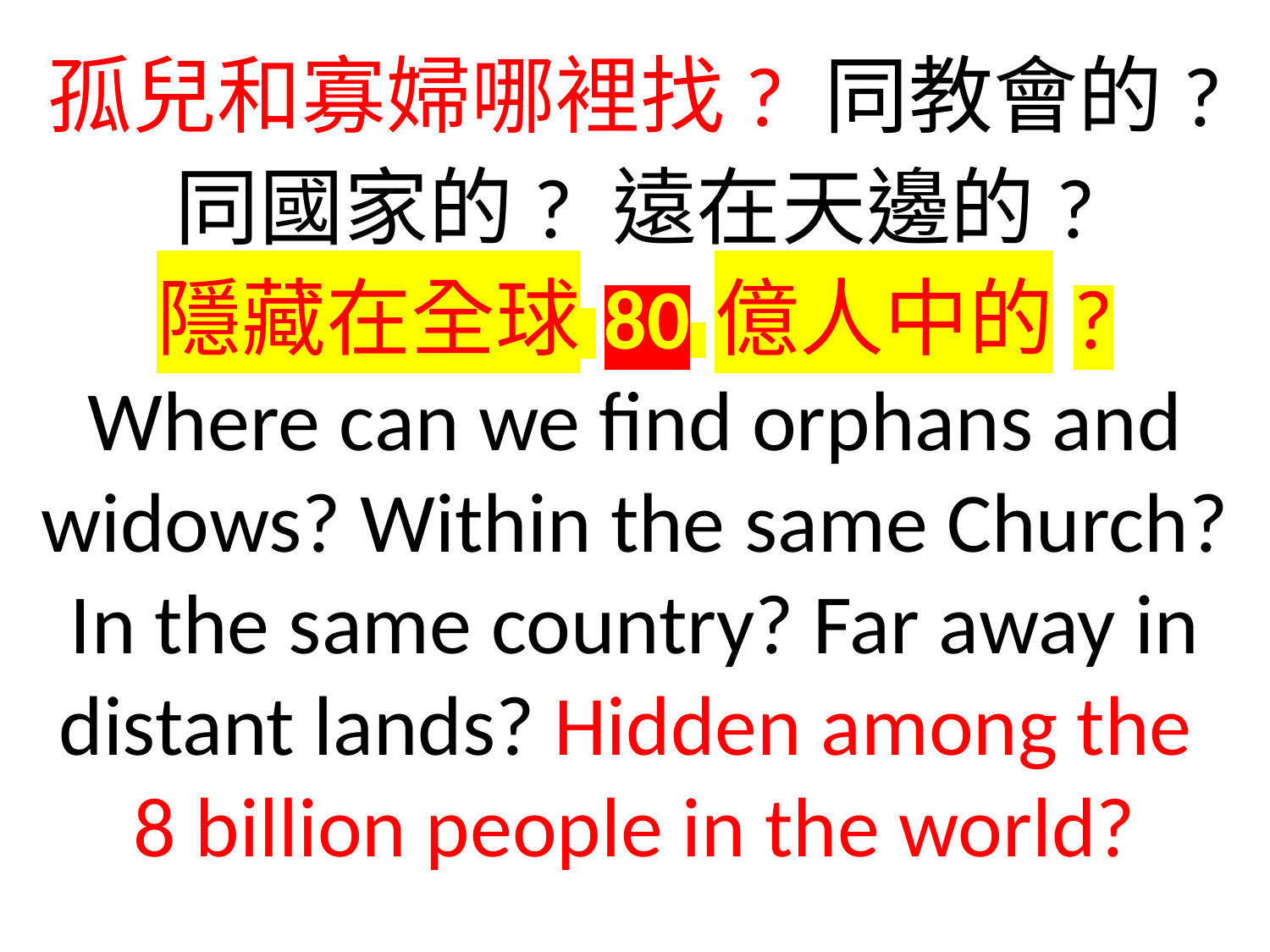

孤兒和寡婦哪裡找? 同教會的?
同國家的? 遠在天邊的?
隱藏在全球  80  億人中的?
Where can we find orphans and widows? Within the same Church? In the same country? Far away in distant lands? Hidden among the
8 billion people in the world?